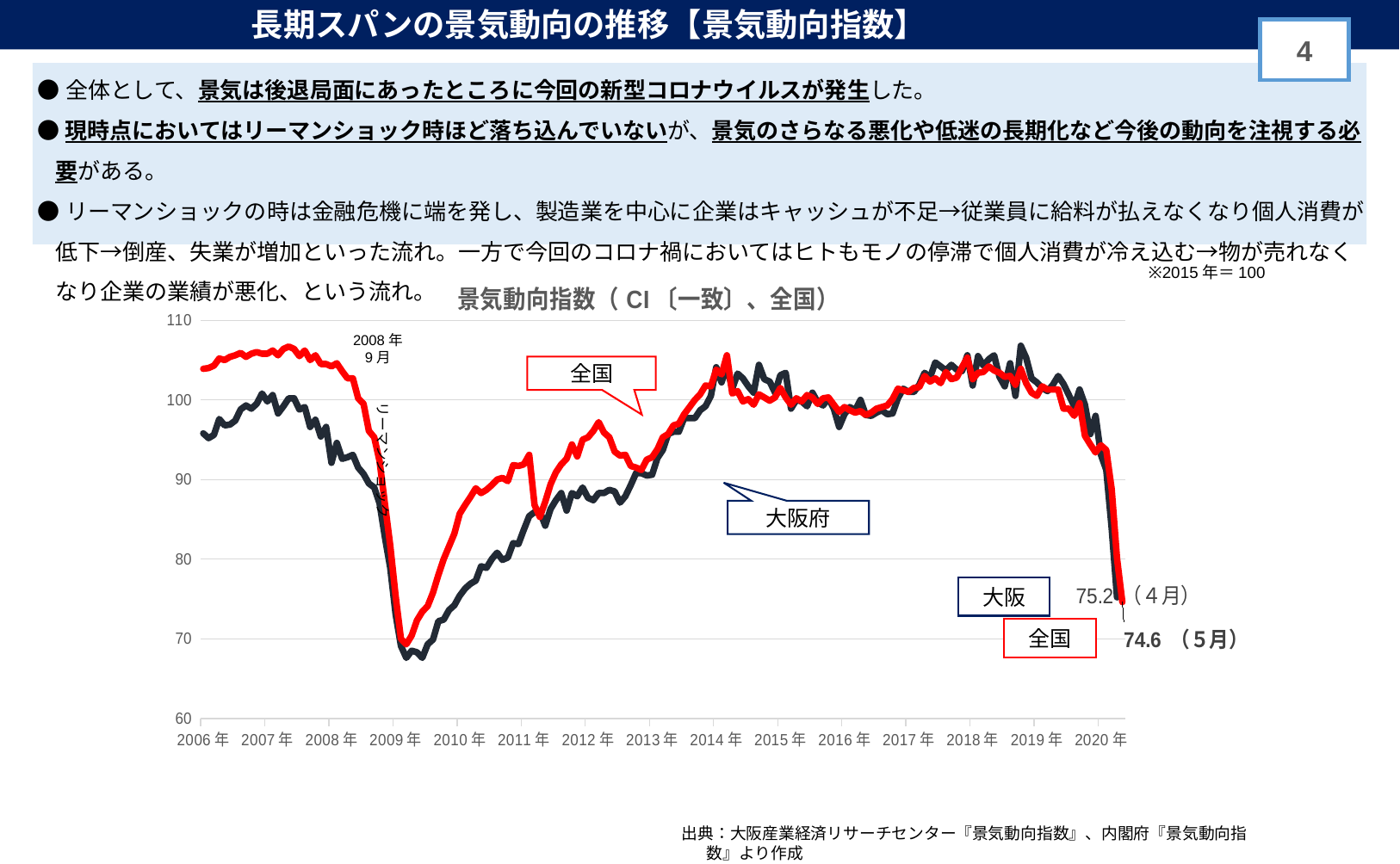

長期スパンの景気動向の推移【景気動向指数】
4
 ●全体として、景気は後退局面にあったところに今回の新型コロナウイルスが発生した。
 ●現時点においてはリーマンショック時ほど落ち込んでいないが、景気のさらなる悪化や低迷の長期化など今後の動向を注視する必要がある。
 ●リーマンショックの時は金融危機に端を発し、製造業を中心に企業はキャッシュが不足→従業員に給料が払えなくなり個人消費が低下→倒産、失業が増加といった流れ。一方で今回のコロナ禍においてはヒトもモノの停滞で個人消費が冷え込む→物が売れなくなり企業の業績が悪化、という流れ。

[unsupported chart]

2008年
9月
全国
リーマンショック
大阪府
大阪
全国
※2015年＝100
出典：大阪産業経済リサーチセンター『景気動向指数』、内閣府『景気動向指数』より作成